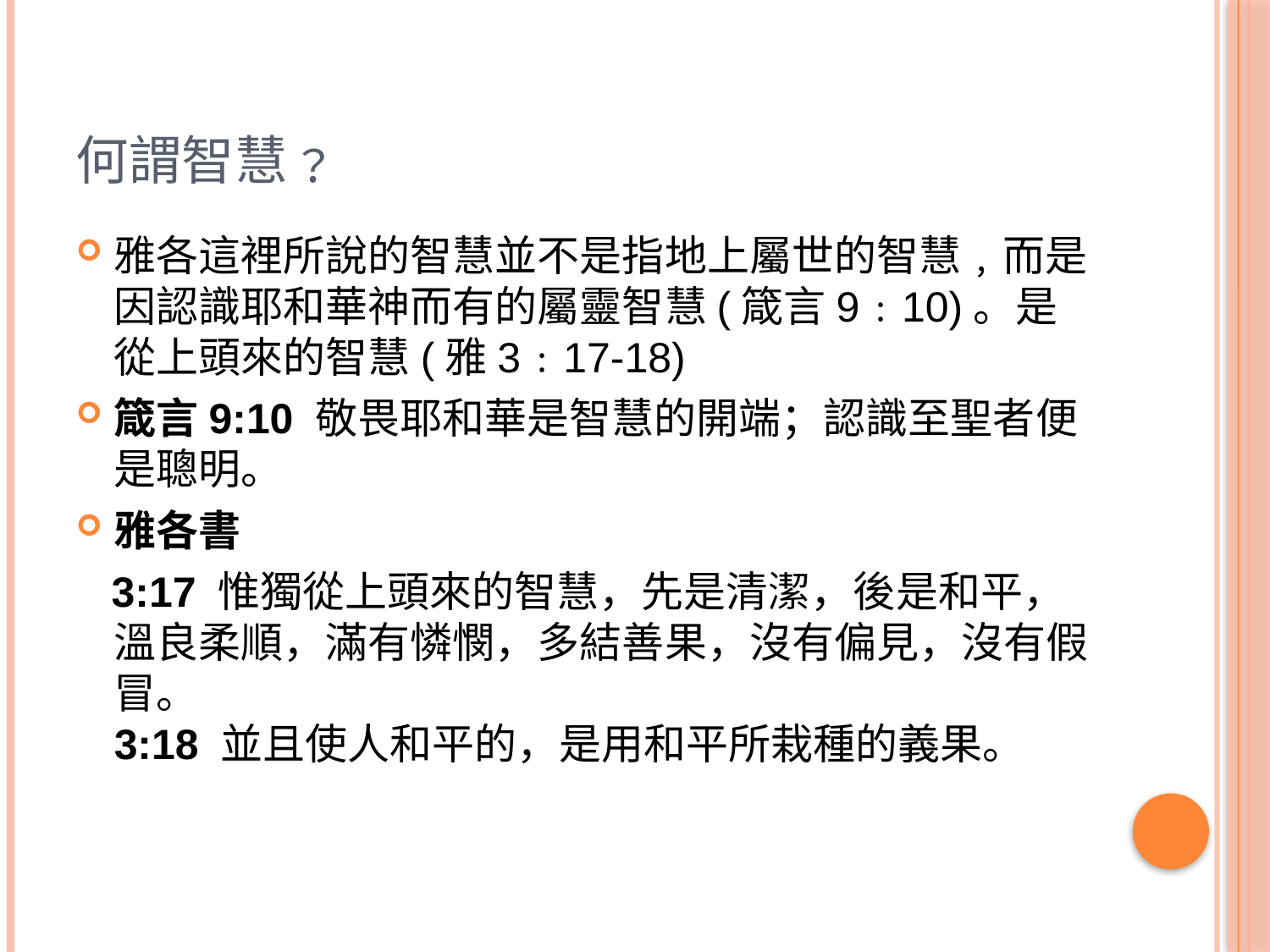

# 何謂智慧﹖
雅各這裡所說的智慧並不是指地上屬世的智慧﹐而是因認識耶和華神而有的屬靈智慧(箴言9﹕10)。是從上頭來的智慧(雅3﹕17-18)
箴言9:10 敬畏耶和華是智慧的開端；認識至聖者便是聰明。
雅各書
   3:17 惟獨從上頭來的智慧，先是清潔，後是和平，溫良柔順，滿有憐憫，多結善果，沒有偏見，沒有假冒。
3:18 並且使人和平的，是用和平所栽種的義果。